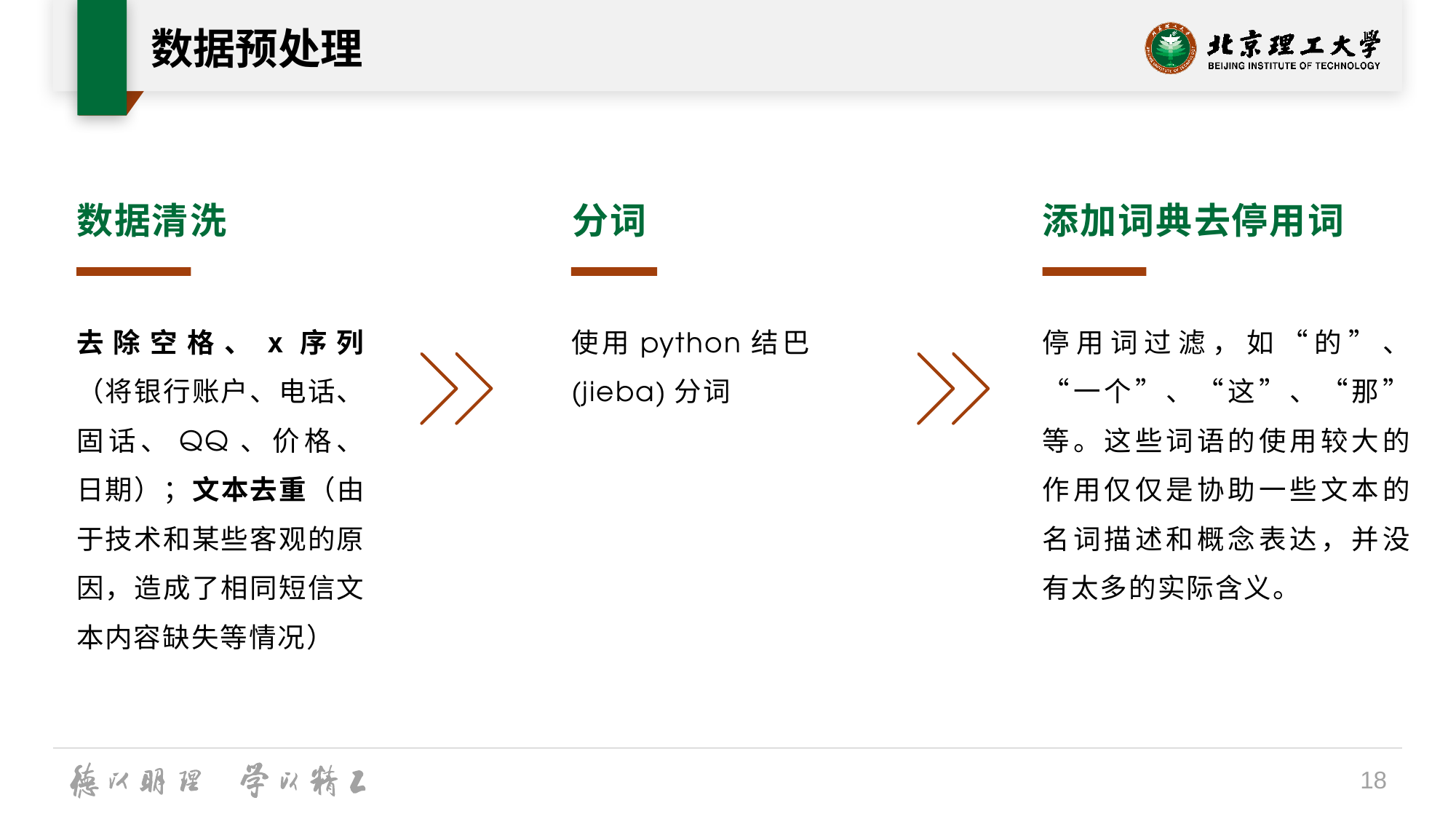

# 数据预处理
数据清洗

去除空格、x序列 （将银行账户、电话、固话、QQ、价格、日期）；文本去重（由于技术和某些客观的原因，造成了相同短信文本内容缺失等情况）
添加词典去停用词

停用词过滤，如“的”、“一个”、“这”、“那”等。这些词语的使用较大的作用仅仅是协助一些文本的名词描述和概念表达，并没有太多的实际含义。
分词

使用python结巴(jieba)分词